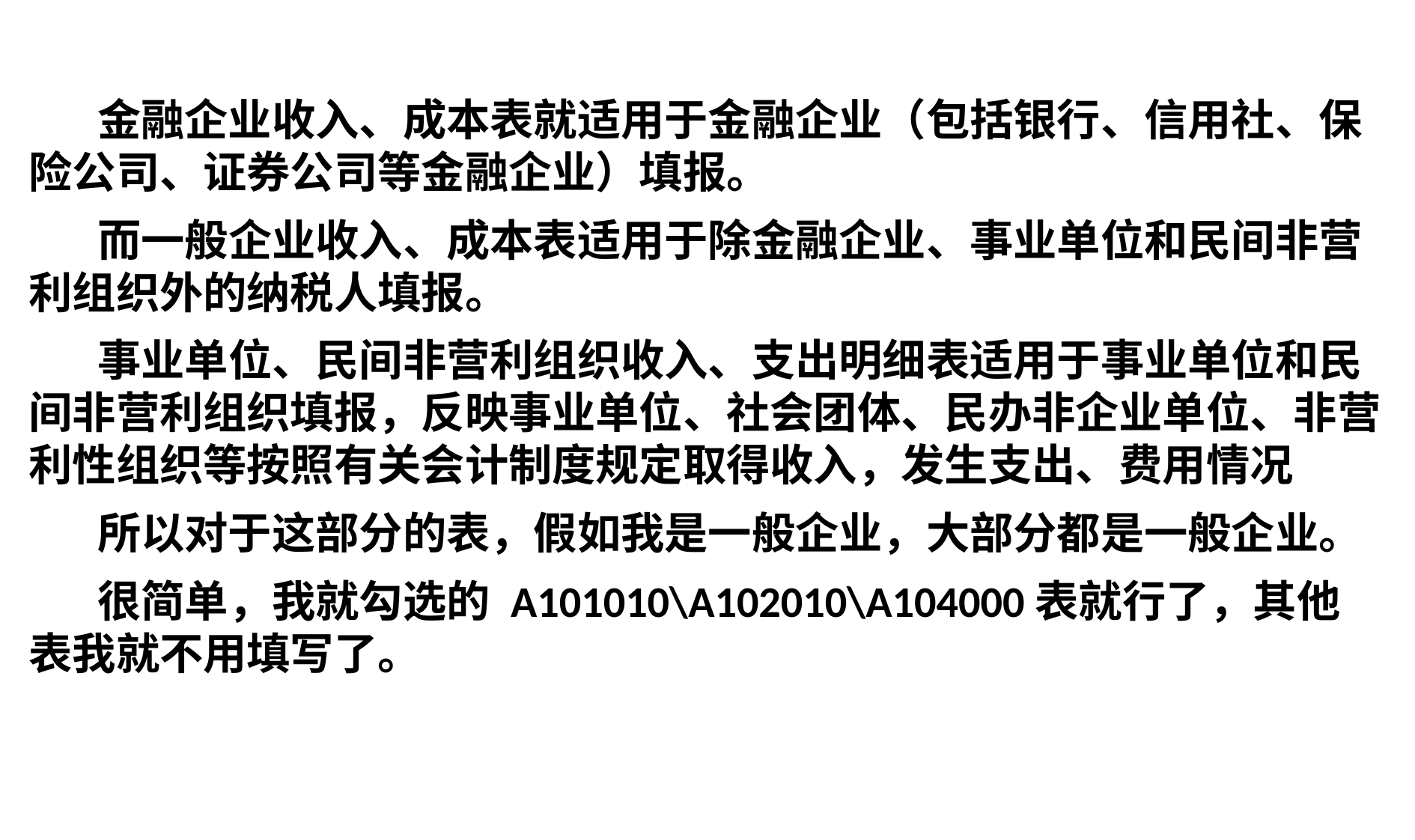

金融企业收入、成本表就适用于金融企业（包括银行、信用社、保险公司、证券公司等金融企业）填报。
而一般企业收入、成本表适用于除金融企业、事业单位和民间非营利组织外的纳税人填报。
事业单位、民间非营利组织收入、支出明细表适用于事业单位和民间非营利组织填报，反映事业单位、社会团体、民办非企业单位、非营利性组织等按照有关会计制度规定取得收入，发生支出、费用情况
所以对于这部分的表，假如我是一般企业，大部分都是一般企业。
很简单，我就勾选的 A101010\A102010\A104000表就行了，其他表我就不用填写了。